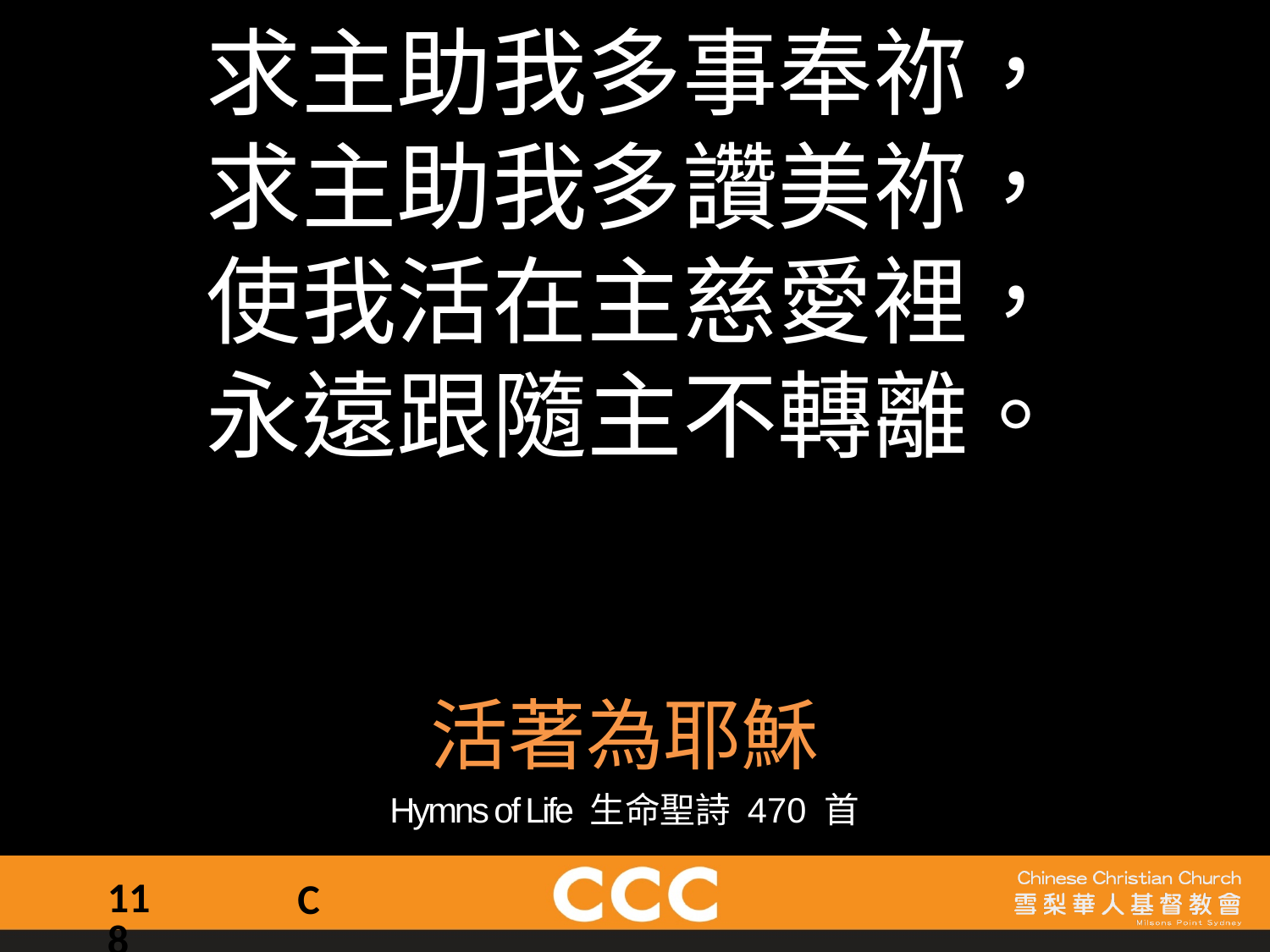

求主助我多事奉祢，
求主助我多讚美祢，
使我活在主慈愛裡，
永遠跟隨主不轉離。
活著為耶穌
Hymns of Life 生命聖詩 470 首
118
C